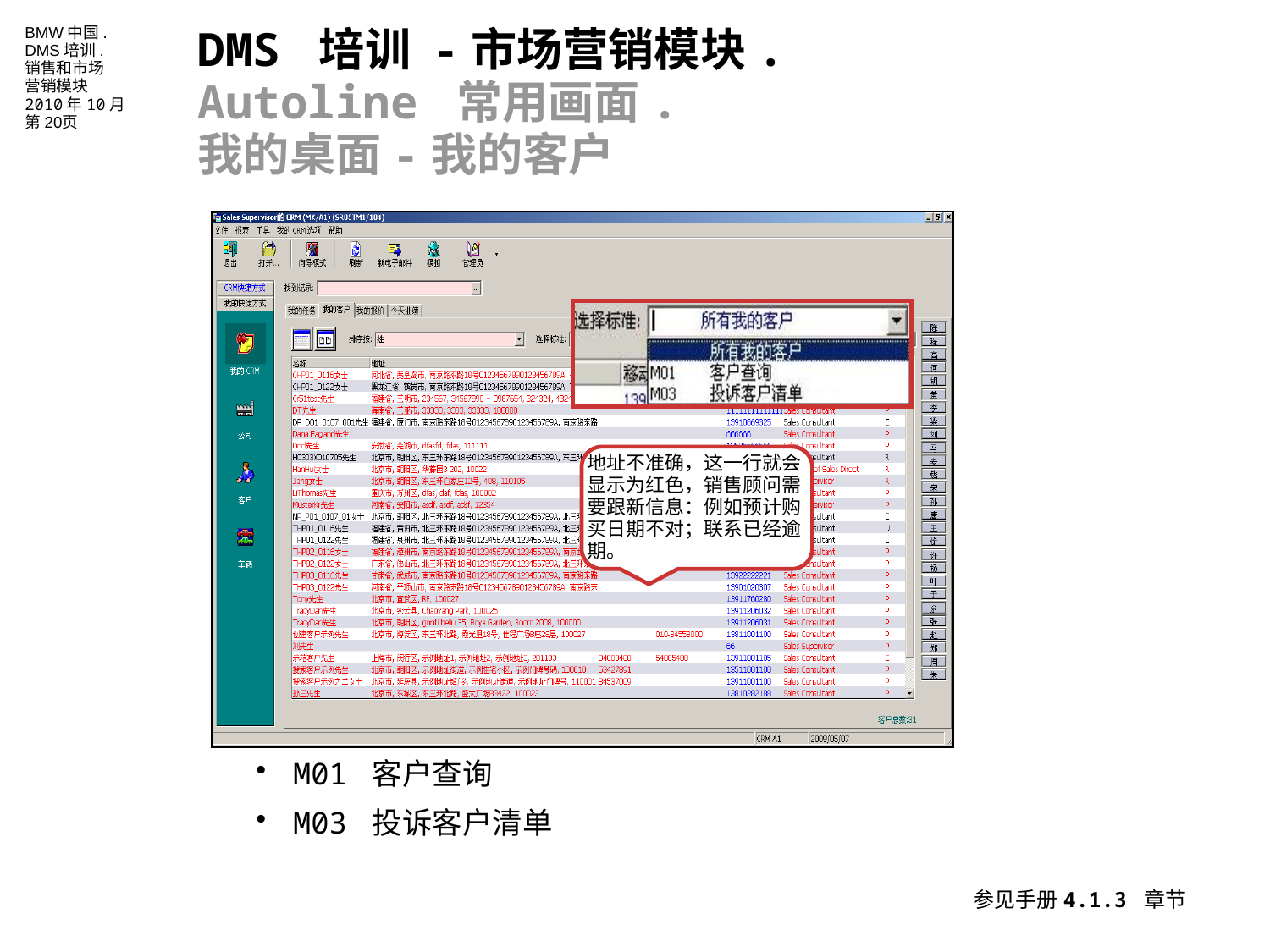

DMS 培训 -市场营销模块.
Autoline 常用画面.
我的桌面-我的客户

地址不准确，这一行就会显示为红色，销售顾问需要跟新信息：例如预计购买日期不对；联系已经逾期。
M01 客户查询
M03 投诉客户清单
参见手册4.1.3 章节